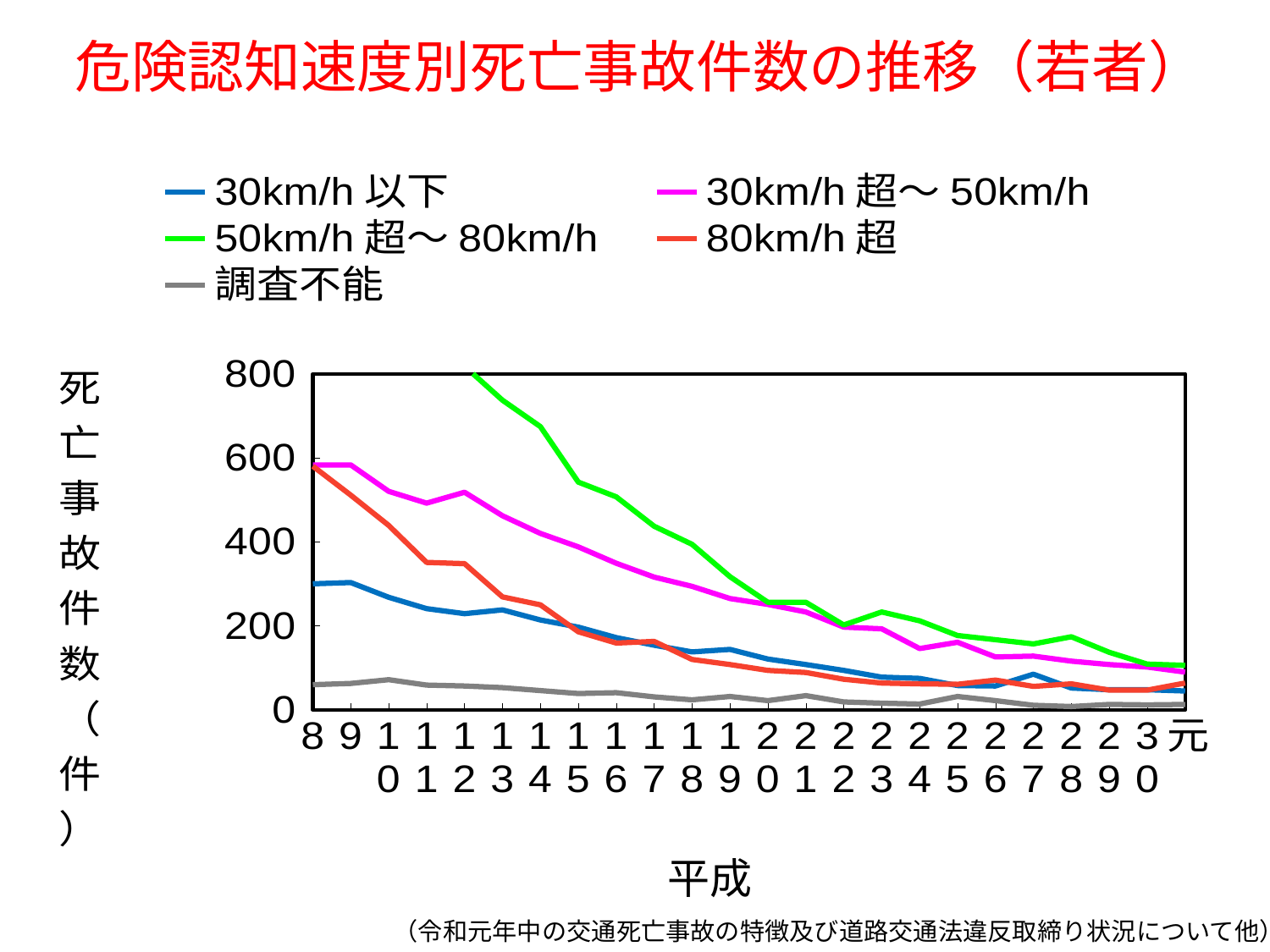

# 危険認知速度別死亡事故件数の推移（若者）

### Chart

| Category | 30km/h以下 | 30km/h超～50km/h | 50km/h超～80km/h | 80km/h超 | 調査不能 |
|---|---|---|---|---|---|
| 8 | 300.0 | 583.0 | 1150.0 | 580.0 | 60.0 |
| 9 | 303.0 | 583.0 | 1054.0 | 511.0 | 63.0 |
| 10 | 268.0 | 520.0 | 948.0 | 439.0 | 72.0 |
| 11 | 241.0 | 492.0 | 928.0 | 351.0 | 59.0 |
| 12 | 229.0 | 518.0 | 818.0 | 348.0 | 57.0 |
| 13 | 238.0 | 462.0 | 737.0 | 269.0 | 53.0 |
| 14 | 214.0 | 420.0 | 674.0 | 250.0 | 46.0 |
| 15 | 197.0 | 388.0 | 542.0 | 186.0 | 39.0 |
| 16 | 172.0 | 349.0 | 507.0 | 159.0 | 41.0 |
| 17 | 154.0 | 316.0 | 437.0 | 163.0 | 31.0 |
| 18 | 138.0 | 294.0 | 394.0 | 120.0 | 24.0 |
| 19 | 144.0 | 265.0 | 317.0 | 108.0 | 32.0 |
| 20 | 121.0 | 251.0 | 256.0 | 94.0 | 22.0 |
| 21 | 108.0 | 233.0 | 256.0 | 89.0 | 34.0 |
| 22 | 94.0 | 197.0 | 202.0 | 73.0 | 19.0 |
| 23 | 78.0 | 193.0 | 233.0 | 64.0 | 16.0 |
| 24 | 75.0 | 146.0 | 212.0 | 62.0 | 14.0 |
| 25 | 58.0 | 161.0 | 177.0 | 61.0 | 32.0 |
| 26 | 57.0 | 126.0 | 167.0 | 71.0 | 22.0 |
| 27 | 85.0 | 128.0 | 157.0 | 56.0 | 11.0 |
| 28 | 52.0 | 116.0 | 174.0 | 62.0 | 8.0 |
| 29 | 48.0 | 108.0 | 137.0 | 47.0 | 13.0 |
| 30 | 48.0 | 102.0 | 109.0 | 47.0 | 12.0 |
| 元 | 45.0 | 90.0 | 106.0 | 64.0 | 13.0 |
平成
（令和元年中の交通死亡事故の特徴及び道路交通法違反取締り状況について他）